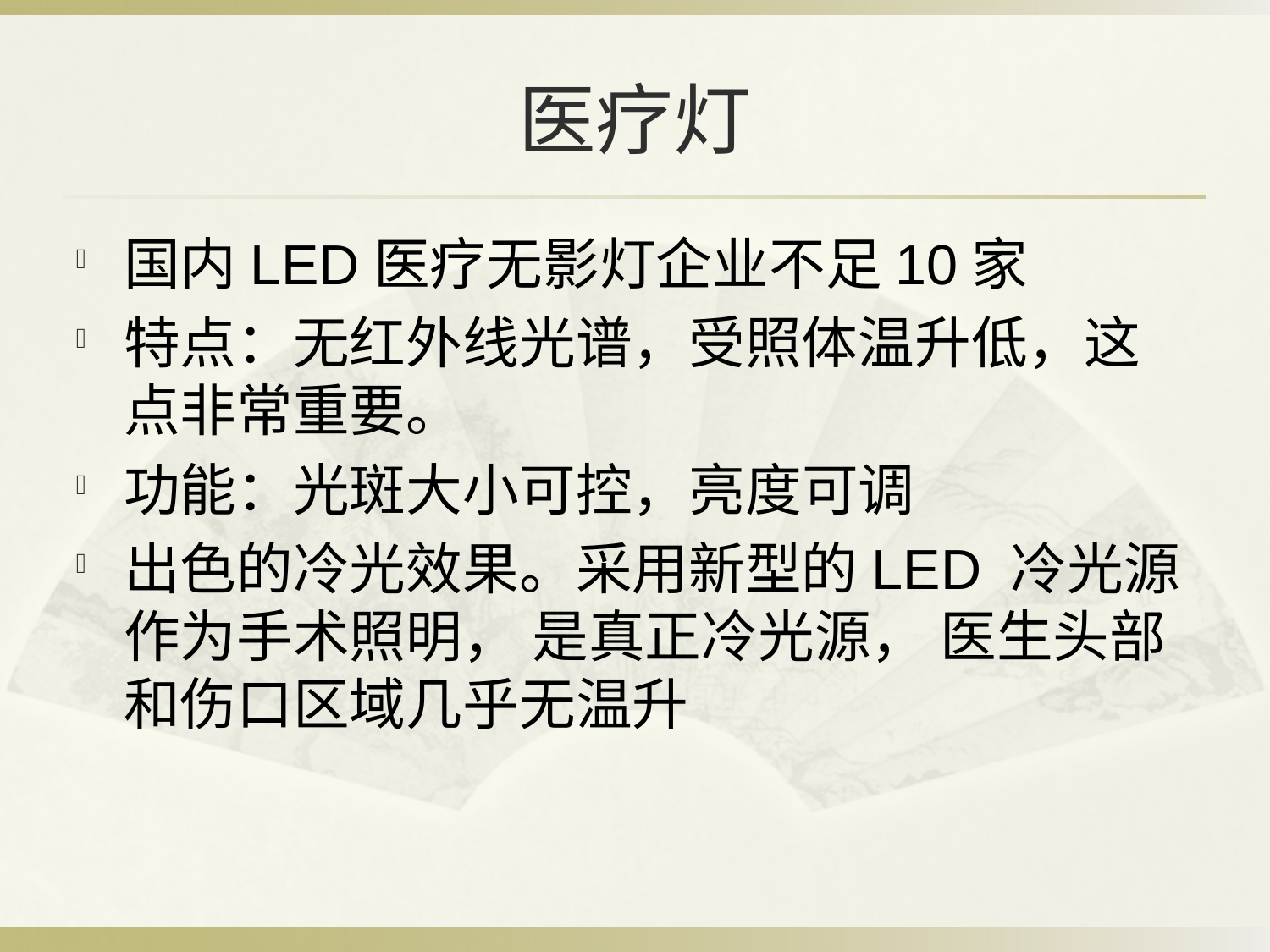

# 医疗灯
国内LED医疗无影灯企业不足10家
特点：无红外线光谱，受照体温升低，这点非常重要。
功能：光斑大小可控，亮度可调
出色的冷光效果。采用新型的LED 冷光源作为手术照明， 是真正冷光源， 医生头部和伤口区域几乎无温升